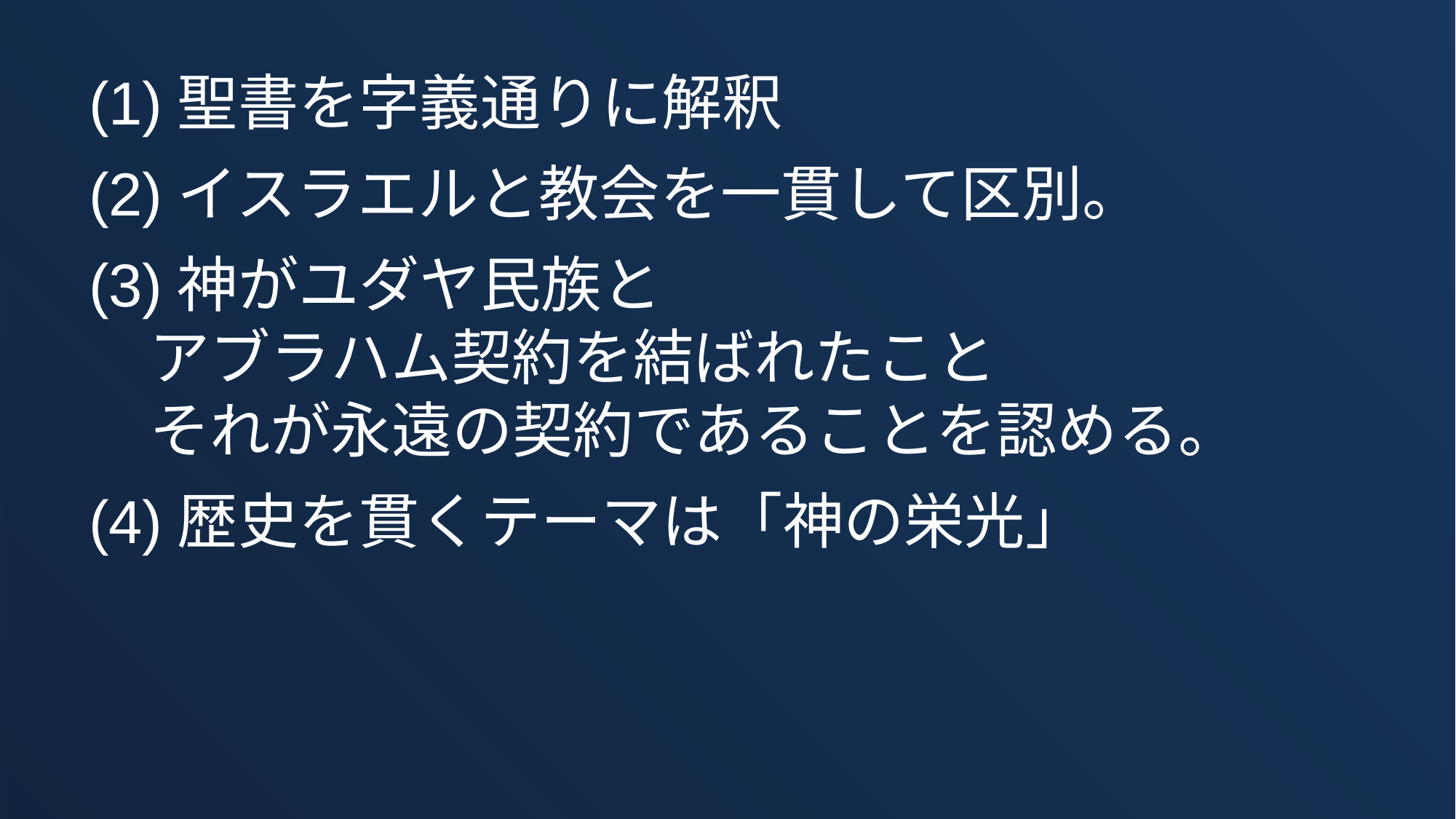

(1)聖書を字義通りに解釈

(2)イスラエルと教会を一貫して区別。

(3)神がユダヤ民族と
　アブラハム契約を結ばれたこと
　それが永遠の契約であることを認める。

(4)歴史を貫くテーマは「神の栄光」